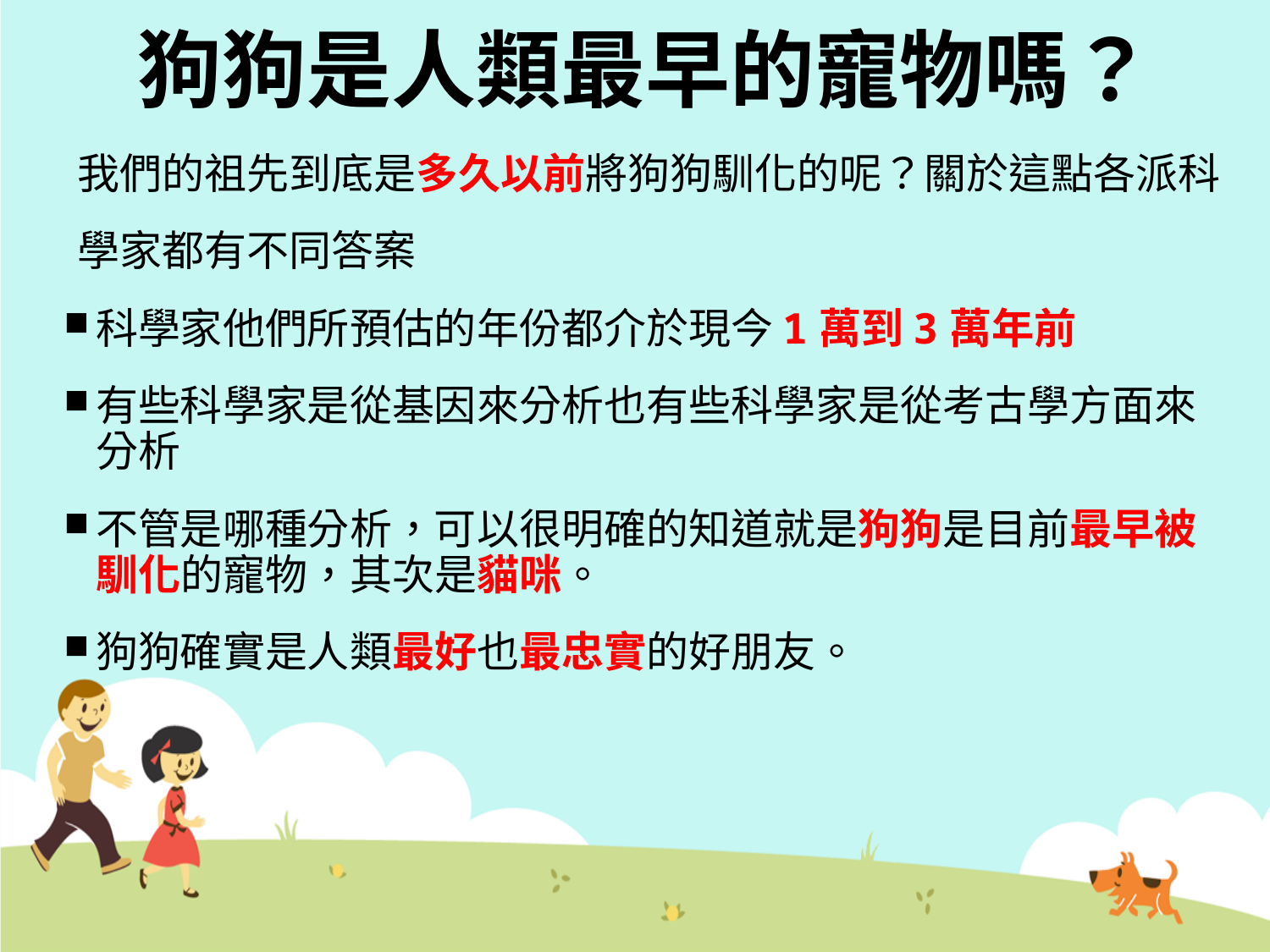

# 狗狗是人類最早的寵物嗎？
 我們的祖先到底是多久以前將狗狗馴化的呢？關於這點各派科
 學家都有不同答案
科學家他們所預估的年份都介於現今1萬到3萬年前
有些科學家是從基因來分析也有些科學家是從考古學方面來分析
不管是哪種分析，可以很明確的知道就是狗狗是目前最早被馴化的寵物，其次是貓咪。
狗狗確實是人類最好也最忠實的好朋友。